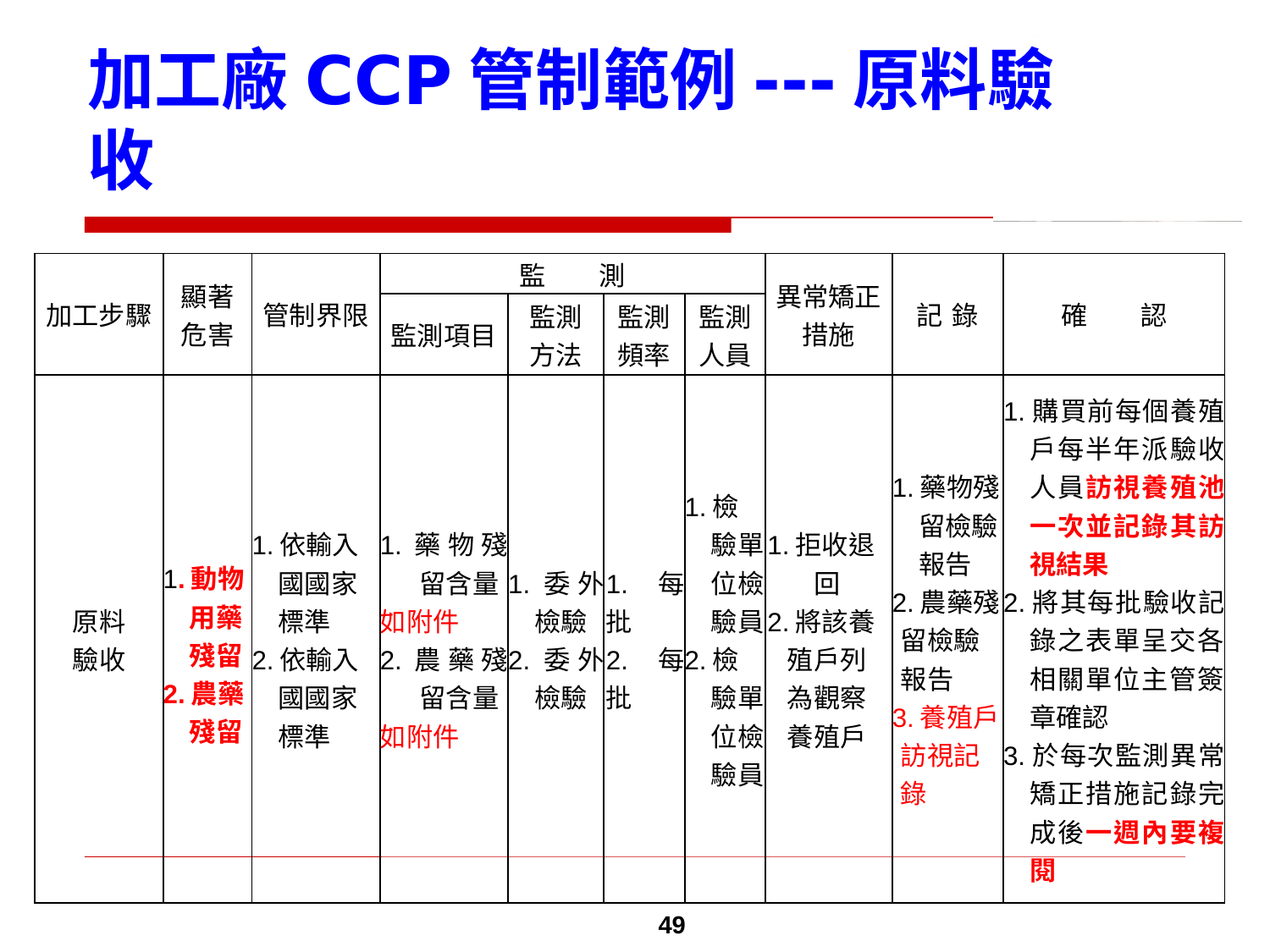

# 加工廠CCP管制範例---原料驗收
| 加工步驟 | 顯著 危害 | 管制界限 | 監測 |  |  |  | 異常矯正 措施 | 記錄 | 確認 |
| --- | --- | --- | --- | --- | --- | --- | --- | --- | --- |
|  |  |  | 監測項目 | 監測 方法 | 監測 頻率 | 監測 人員 |  |  |  |
| 原料 驗收 | 1.動物用藥殘留 2.農藥殘留 | 1.依輸入國國家標準 2.依輸入國國家標準 | 1.藥物殘留含量 如附件 2.農藥殘留含量 如附件 | 1.委外檢驗 2.委外檢驗 | 1.每批 2.每批 | 1.檢驗單位檢驗員 2.檢驗單位檢驗員 | 1.拒收退回 2.將該養殖戶列為觀察養殖戶 | 1.藥物殘留檢驗報告 2.農藥殘留檢驗 報告 3.養殖戶訪視記錄 | 1.購買前每個養殖戶每半年派驗收人員訪視養殖池一次並記錄其訪視結果 2.將其每批驗收記錄之表單呈交各相關單位主管簽章確認 3.於每次監測異常矯正措施記錄完成後一週內要複閱 |
49